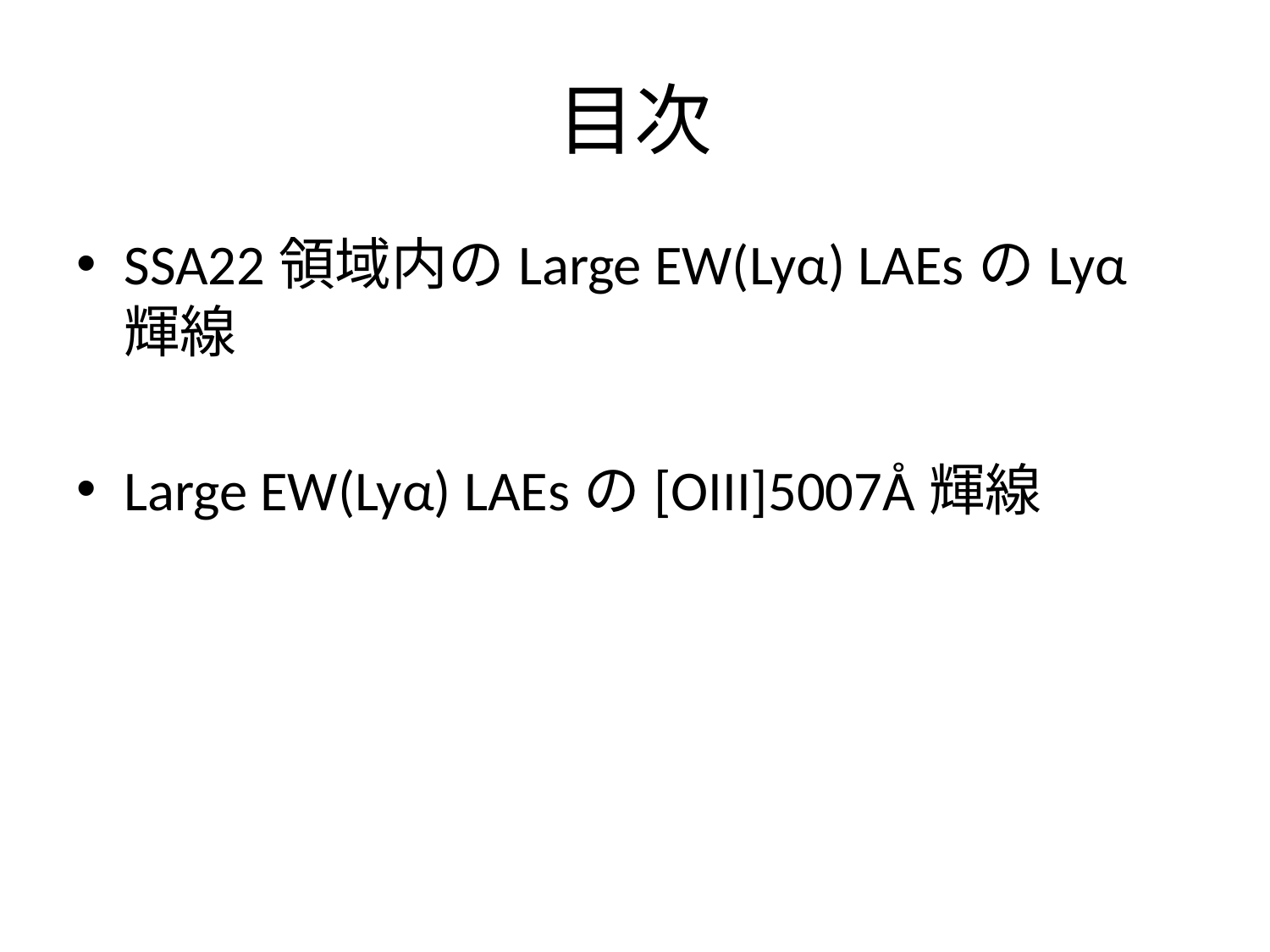

# 目次
SSA22領域内のLarge EW(Lyα) LAEsのLyα輝線

Large EW(Lyα) LAEsの[OIII]5007Å輝線